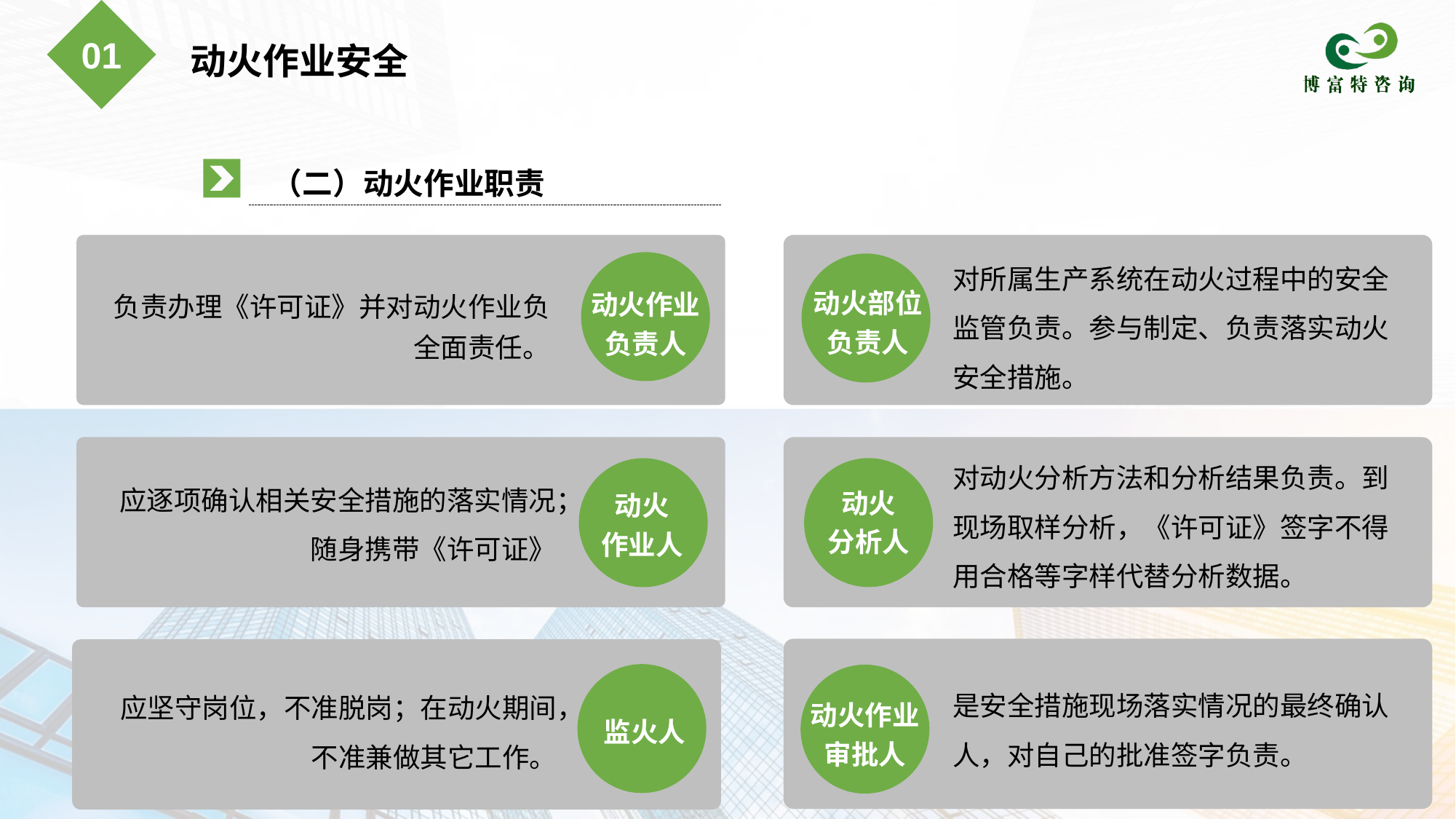

01
动火作业安全

（二）动火作业职责

对所属生产系统在动火过程中的安全监管负责。参与制定、负责落实动火安全措施。

动火部位负责人
负责办理《许可证》并对动火作业负全面责任。
动火作业负责人

对动火分析方法和分析结果负责。到现场取样分析，《许可证》签字不得用合格等字样代替分析数据。

应逐项确认相关安全措施的落实情况；随身携带《许可证》
动火
分析人
动火
作业人

是安全措施现场落实情况的最终确认人，对自己的批准签字负责。
应坚守岗位，不准脱岗；在动火期间，不准兼做其它工作。
动火作业审批人
监火人